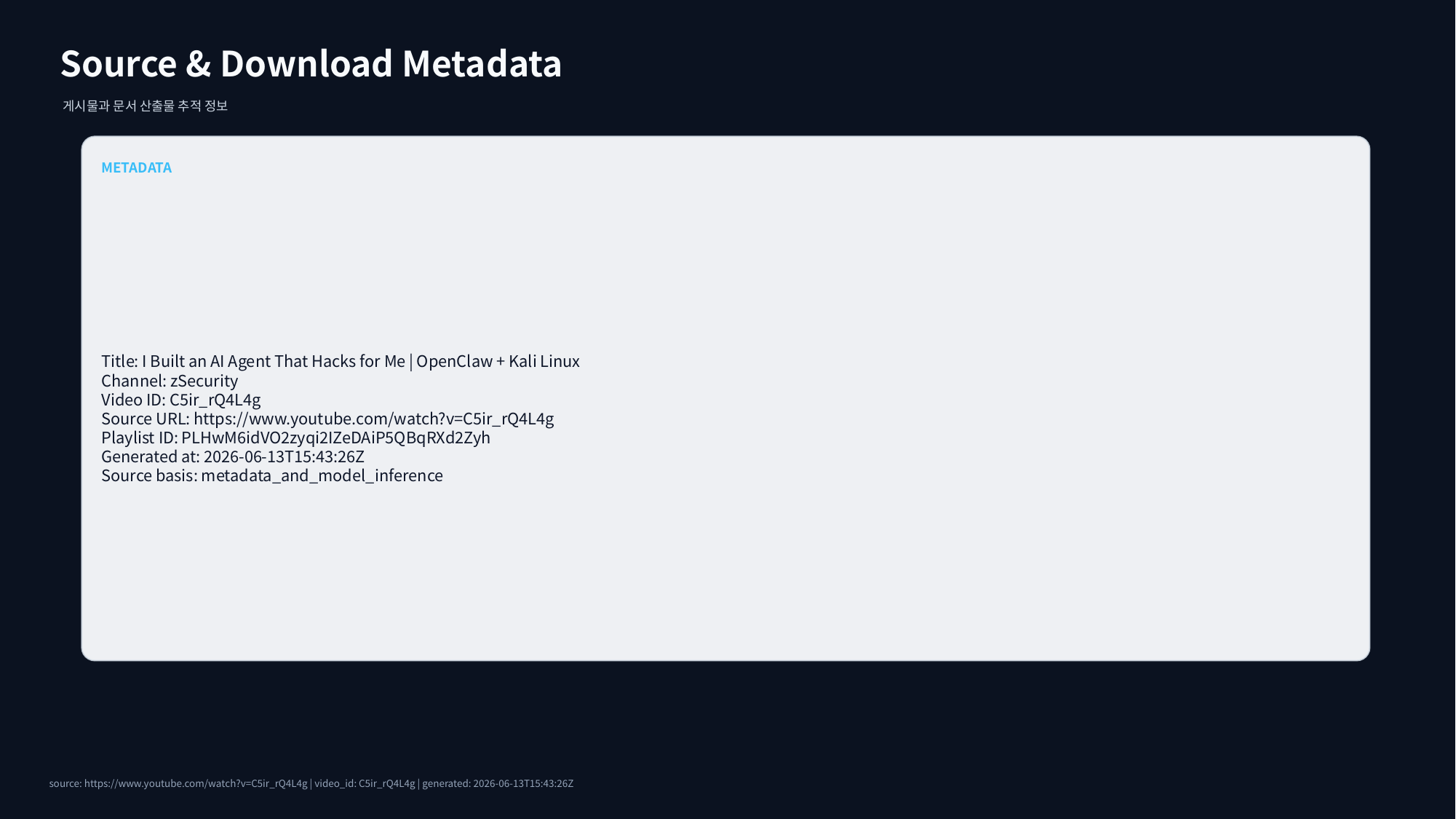

Source & Download Metadata
게시물과 문서 산출물 추적 정보

METADATA
Title: I Built an AI Agent That Hacks for Me | OpenClaw + Kali Linux
Channel: zSecurity
Video ID: C5ir_rQ4L4g
Source URL: https://www.youtube.com/watch?v=C5ir_rQ4L4g
Playlist ID: PLHwM6idVO2zyqi2IZeDAiP5QBqRXd2Zyh
Generated at: 2026-06-13T15:43:26Z
Source basis: metadata_and_model_inference
source: https://www.youtube.com/watch?v=C5ir_rQ4L4g | video_id: C5ir_rQ4L4g | generated: 2026-06-13T15:43:26Z